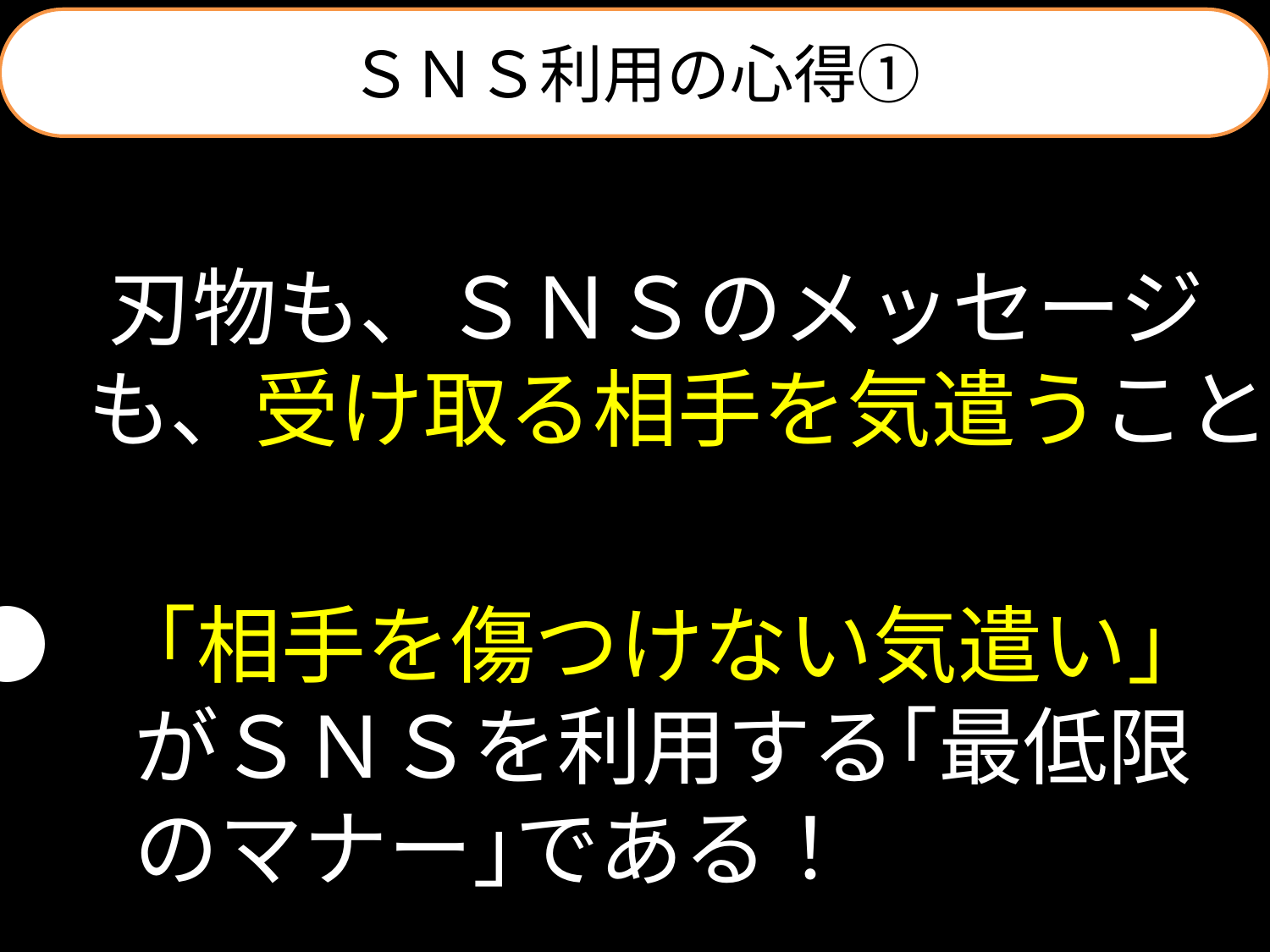

ＳＮＳ利用の心得①
●　刃物も、ＳＮＳのメッセージ
　　も、受け取る相手を気遣うこと。
●　｢相手を傷つけない気遣い」
　　がＳＮＳを利用する｢最低限
　　のマナー｣である！